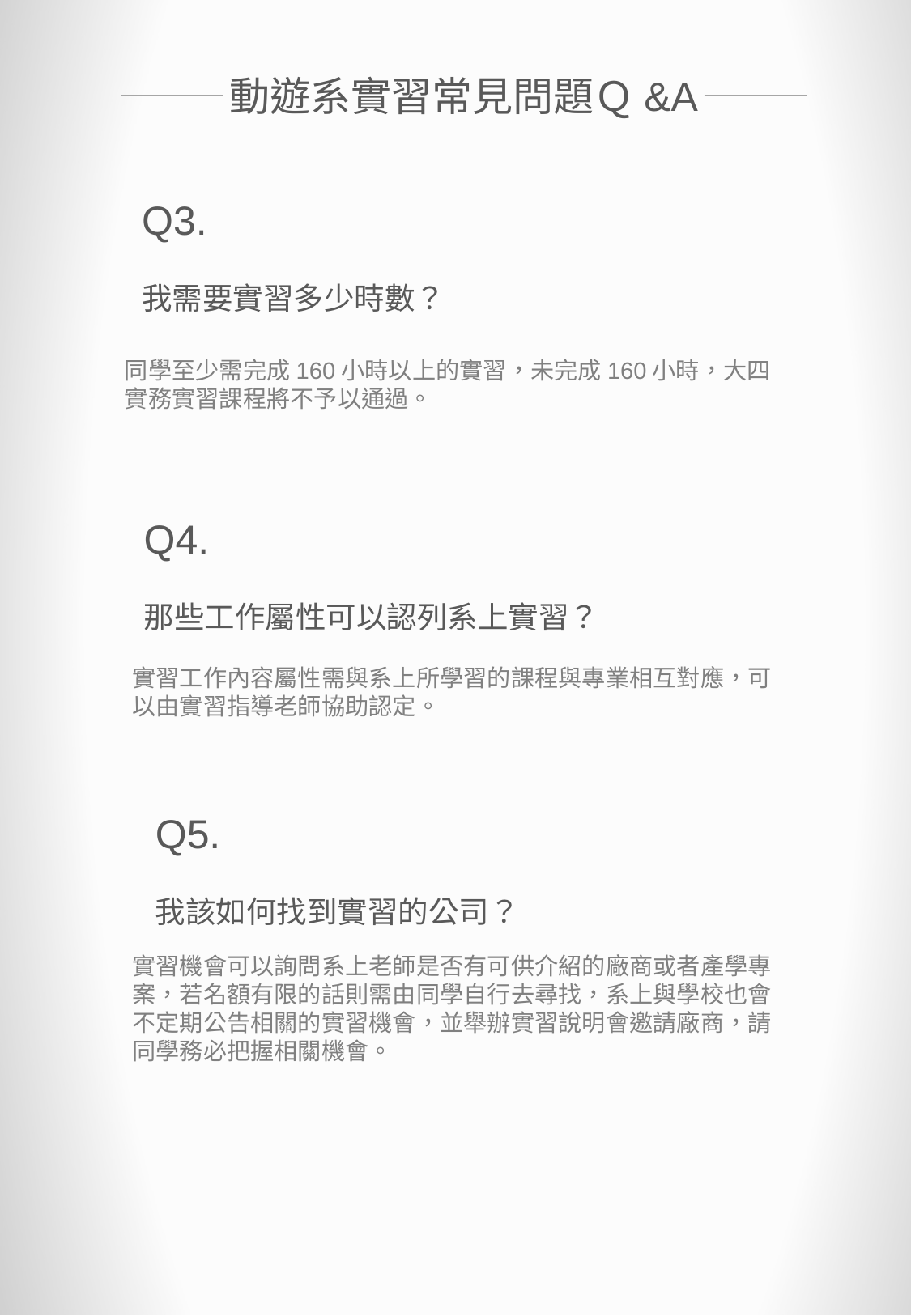

動遊系實習常見問題Ｑ&A
Q3.
我需要實習多少時數？

同學至少需完成160小時以上的實習，未完成160小時，大四實務實習課程將不予以通過。

Q4.
那些工作屬性可以認列系上實習？

實習工作內容屬性需與系上所學習的課程與專業相互對應，可以由實習指導老師協助認定。
Q5.
我該如何找到實習的公司？

實習機會可以詢問系上老師是否有可供介紹的廠商或者產學專案，若名額有限的話則需由同學自行去尋找，系上與學校也會不定期公告相關的實習機會，並舉辦實習說明會邀請廠商，請同學務必把握相關機會。